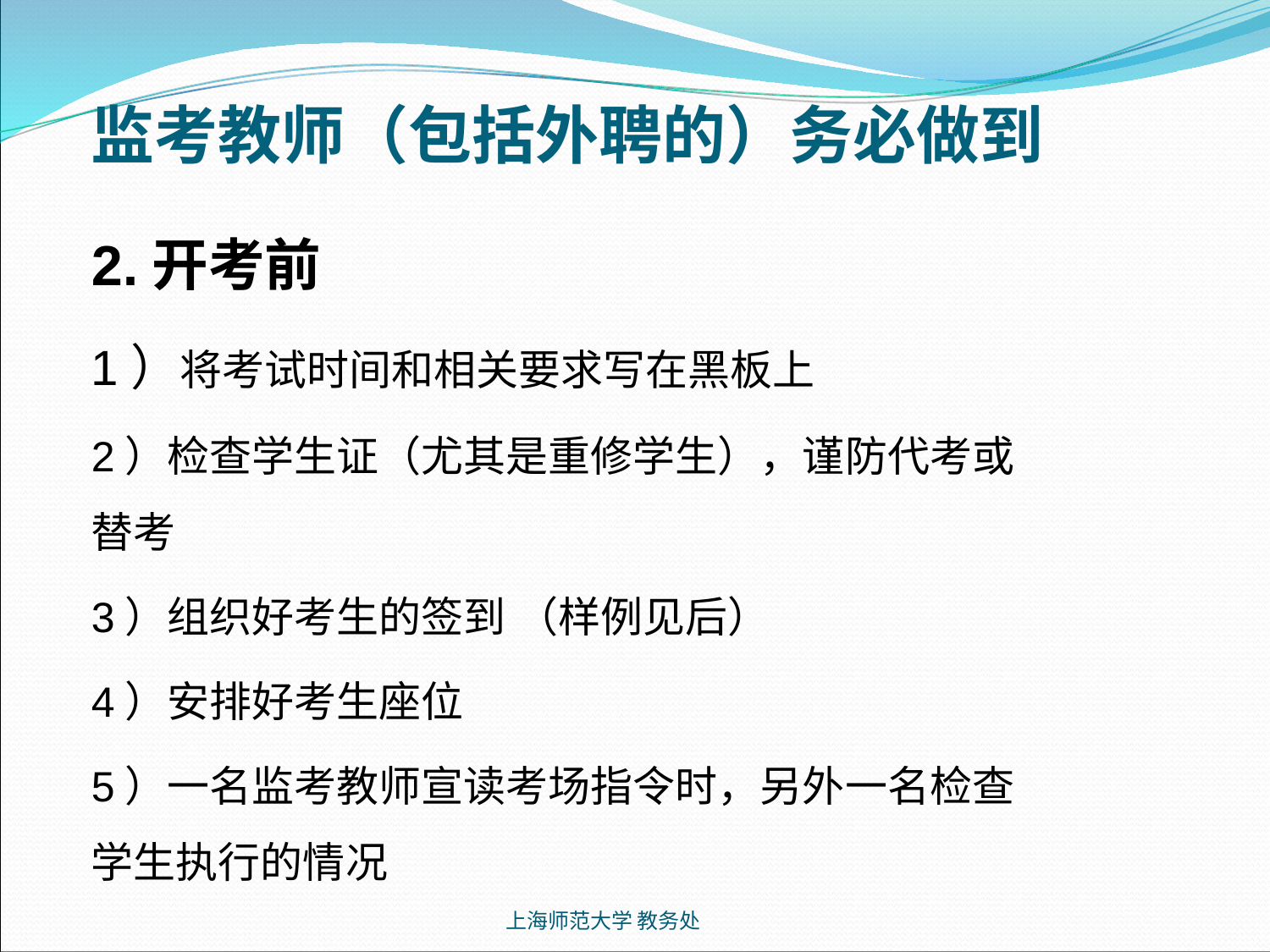

监考教师（包括外聘的）务必做到
2.开考前
1）将考试时间和相关要求写在黑板上
2）检查学生证（尤其是重修学生），谨防代考或替考
3）组织好考生的签到 （样例见后）
4）安排好考生座位
5）一名监考教师宣读考场指令时，另外一名检查学生执行的情况

上海师范大学 教务处
4